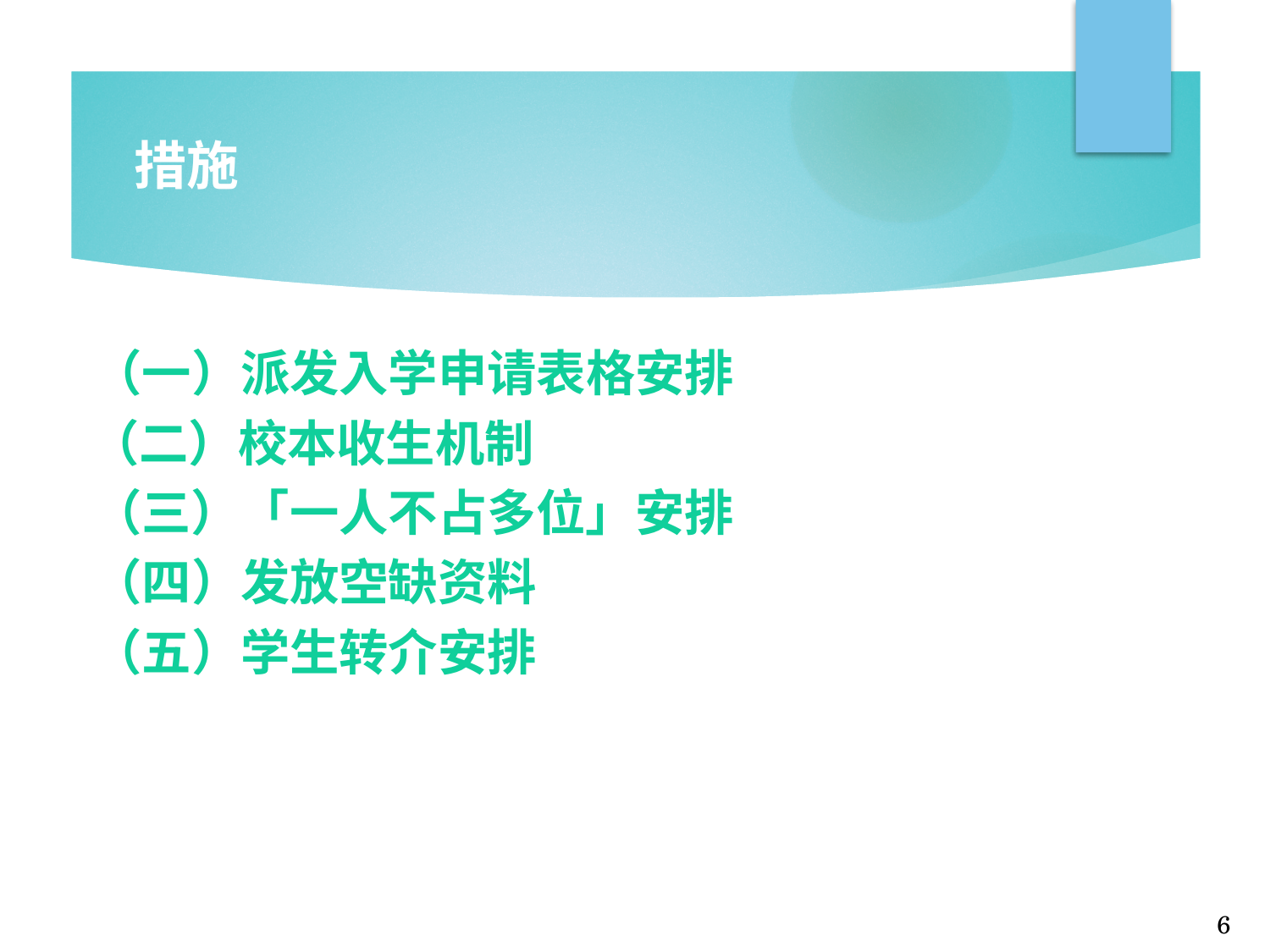

# 措施
（一）派发入学申请表格安排
（二）校本收生机制
（三）「一人不占多位」安排
（四）发放空缺资料
（五）学生转介安排

6